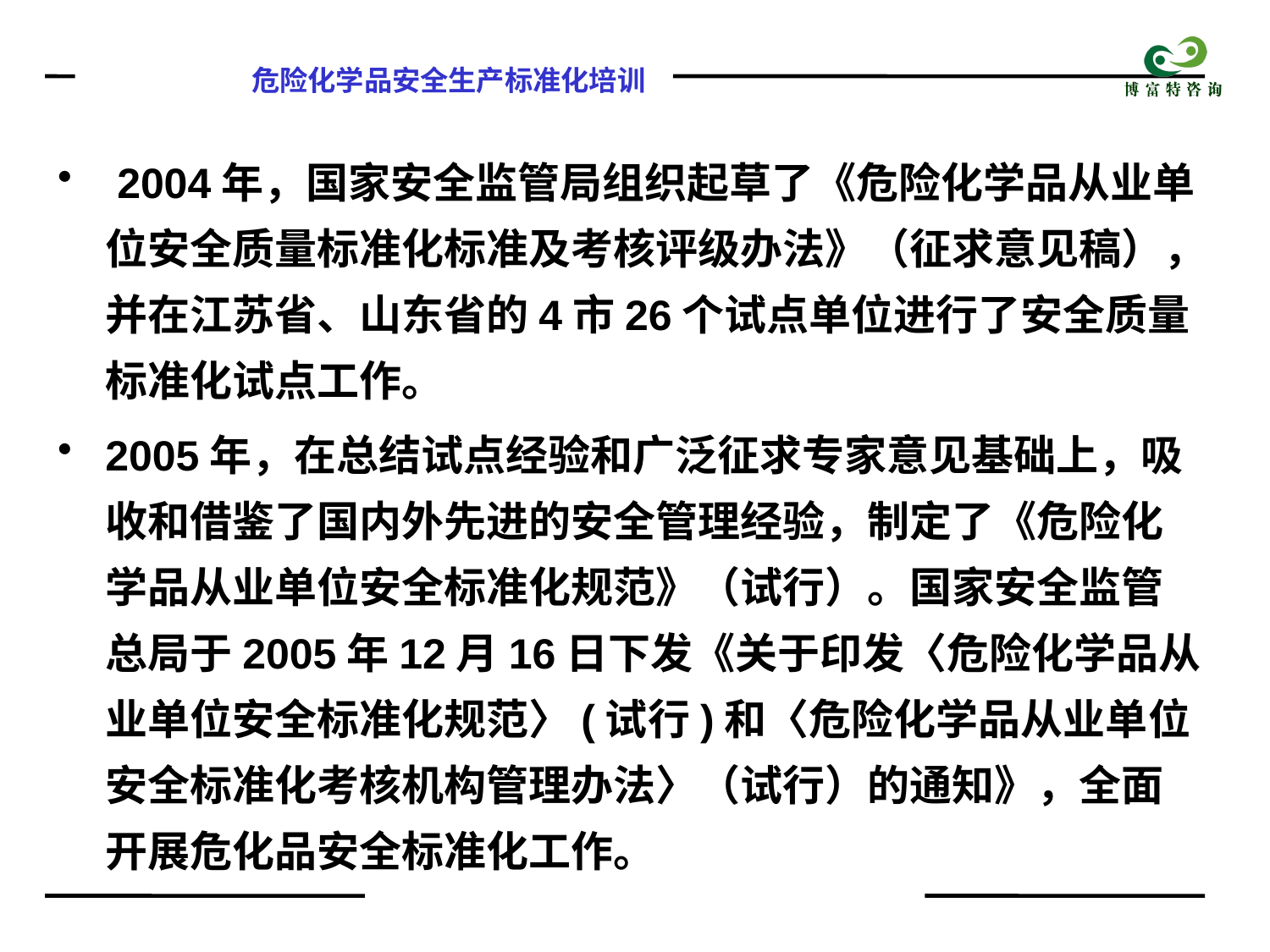

2004年，国家安全监管局组织起草了《危险化学品从业单位安全质量标准化标准及考核评级办法》（征求意见稿），并在江苏省、山东省的4市26个试点单位进行了安全质量标准化试点工作。
2005年，在总结试点经验和广泛征求专家意见基础上，吸收和借鉴了国内外先进的安全管理经验，制定了《危险化学品从业单位安全标准化规范》（试行）。国家安全监管总局于2005年12月16日下发《关于印发〈危险化学品从业单位安全标准化规范〉(试行)和〈危险化学品从业单位安全标准化考核机构管理办法〉（试行）的通知》，全面开展危化品安全标准化工作。